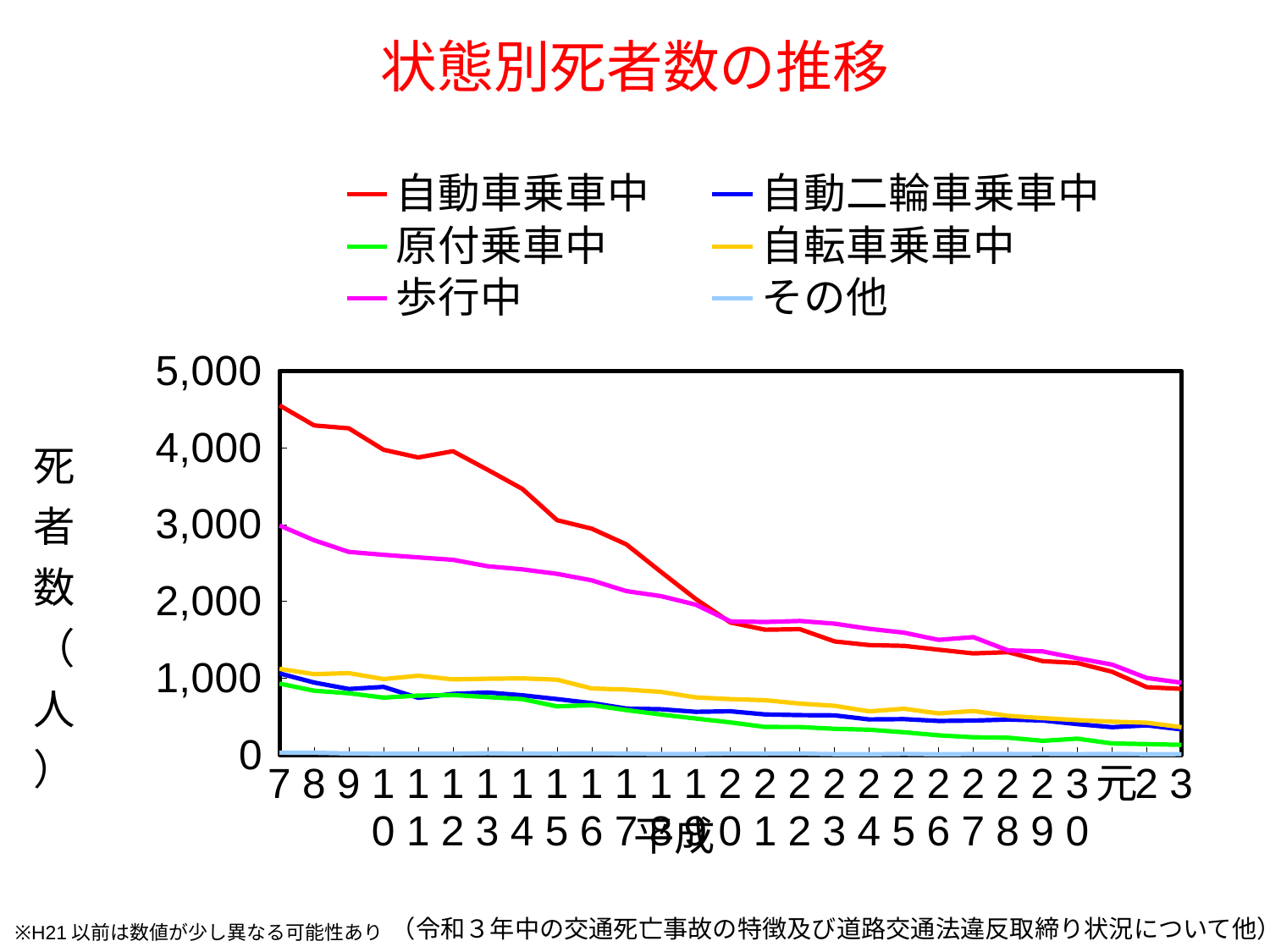

# 状態別死者数の推移

### Chart

| Category | 自動車乗車中 | 自動二輪車乗車中 | 原付乗車中 | 自転車乗車中 | 歩行中 | その他 |
|---|---|---|---|---|---|---|
| 7 | 4550.0 | 1062.0 | 929.0 | 1121.0 | 2987.0 | 30.0 |
| 8 | 4289.0 | 943.0 | 836.0 | 1052.0 | 2794.0 | 28.0 |
| 9 | 4251.0 | 859.0 | 803.0 | 1065.0 | 2643.0 | 19.0 |
| 10 | 3972.0 | 886.0 | 746.0 | 988.0 | 2605.0 | 14.0 |
| 11 | 3872.0 | 743.0 | 773.0 | 1032.0 | 2571.0 | 15.0 |
| 12 | 3953.0 | 795.0 | 780.0 | 984.0 | 2540.0 | 14.0 |
| 13 | 3711.0 | 813.0 | 753.0 | 992.0 | 2456.0 | 22.0 |
| 14 | 3463.0 | 777.0 | 726.0 | 997.0 | 2416.0 | 17.0 |
| 15 | 3056.0 | 727.0 | 632.0 | 980.0 | 2357.0 | 16.0 |
| 16 | 2945.0 | 675.0 | 648.0 | 866.0 | 2273.0 | 18.0 |
| 17 | 2741.0 | 604.0 | 583.0 | 851.0 | 2133.0 | 15.0 |
| 18 | 2382.0 | 595.0 | 526.0 | 821.0 | 2067.0 | 12.0 |
| 19 | 2030.0 | 561.0 | 474.0 | 749.0 | 1956.0 | 12.0 |
| 20 | 1724.0 | 568.0 | 423.0 | 726.0 | 1739.0 | 17.0 |
| 21 | 1630.0 | 527.0 | 364.0 | 712.0 | 1730.0 | 16.0 |
| 22 | 1637.0 | 518.0 | 363.0 | 668.0 | 1744.0 | 18.0 |
| 23 | 1478.0 | 515.0 | 340.0 | 639.0 | 1709.0 | 10.0 |
| 24 | 1430.0 | 462.0 | 328.0 | 567.0 | 1642.0 | 9.0 |
| 25 | 1420.0 | 466.0 | 295.0 | 601.0 | 1592.0 | 14.0 |
| 26 | 1370.0 | 442.0 | 255.0 | 540.0 | 1498.0 | 8.0 |
| 27 | 1322.0 | 447.0 | 230.0 | 572.0 | 1534.0 | 12.0 |
| 28 | 1338.0 | 460.0 | 224.0 | 509.0 | 1361.0 | 12.0 |
| 29 | 1221.0 | 448.0 | 184.0 | 479.0 | 1348.0 | 14.0 |
| 30 | 1197.0 | 401.0 | 212.0 | 453.0 | 1258.0 | 11.0 |
| 元 | 1083.0 | 361.0 | 149.0 | 433.0 | 1176.0 | 13.0 |
| 2 | 882.0 | 385.0 | 141.0 | 419.0 | 1002.0 | 10.0 |
| 3 | 860.0 | 332.0 | 131.0 | 361.0 | 941.0 | 11.0 |
（令和３年中の交通死亡事故の特徴及び道路交通法違反取締り状況について他）
※H21以前は数値が少し異なる可能性あり